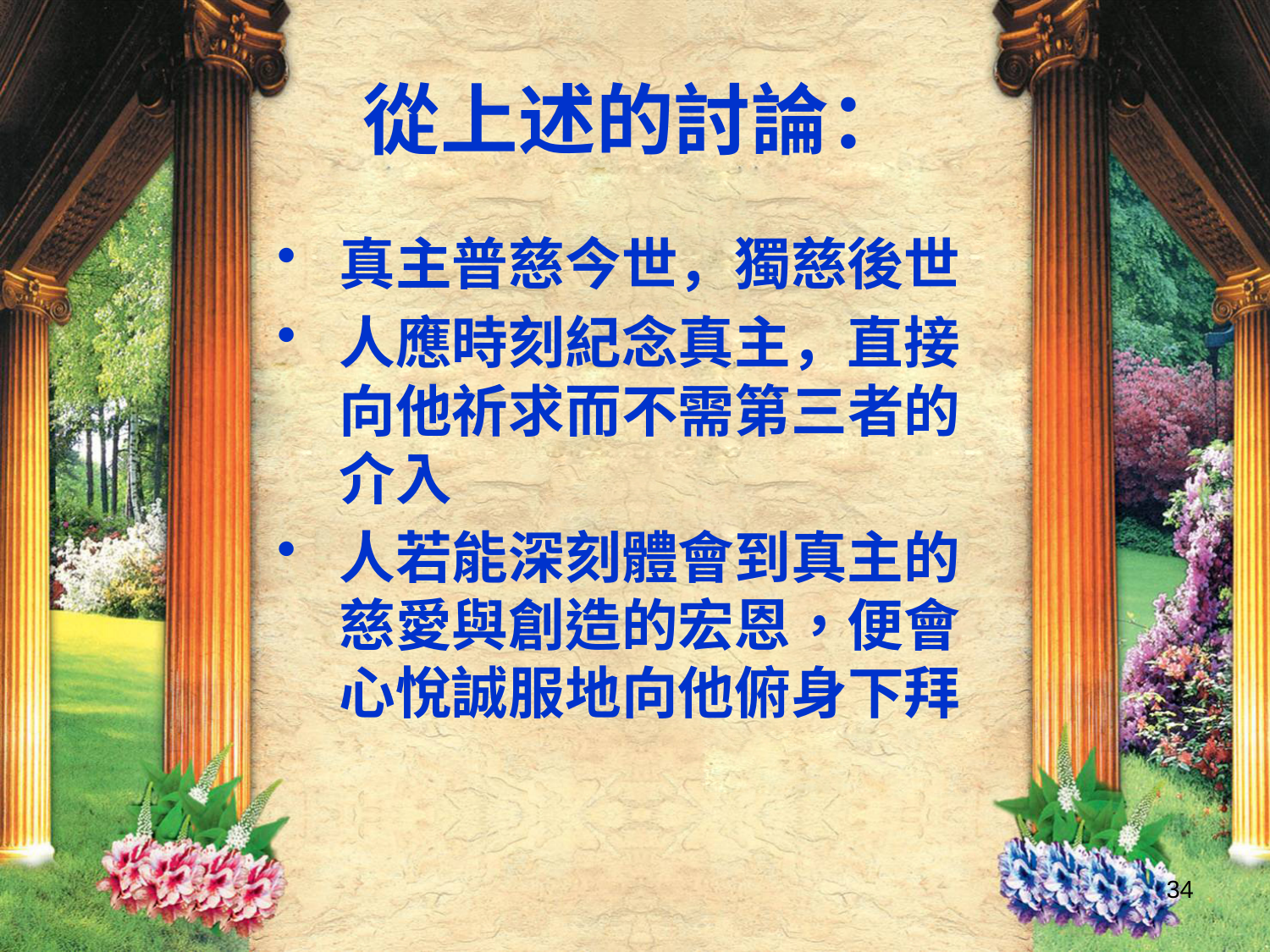

# 從上述的討論：
真主普慈今世，獨慈後世
人應時刻紀念真主，直接向他祈求而不需第三者的介入
人若能深刻體會到真主的慈愛與創造的宏恩，便會心悅誠服地向他俯身下拜
34